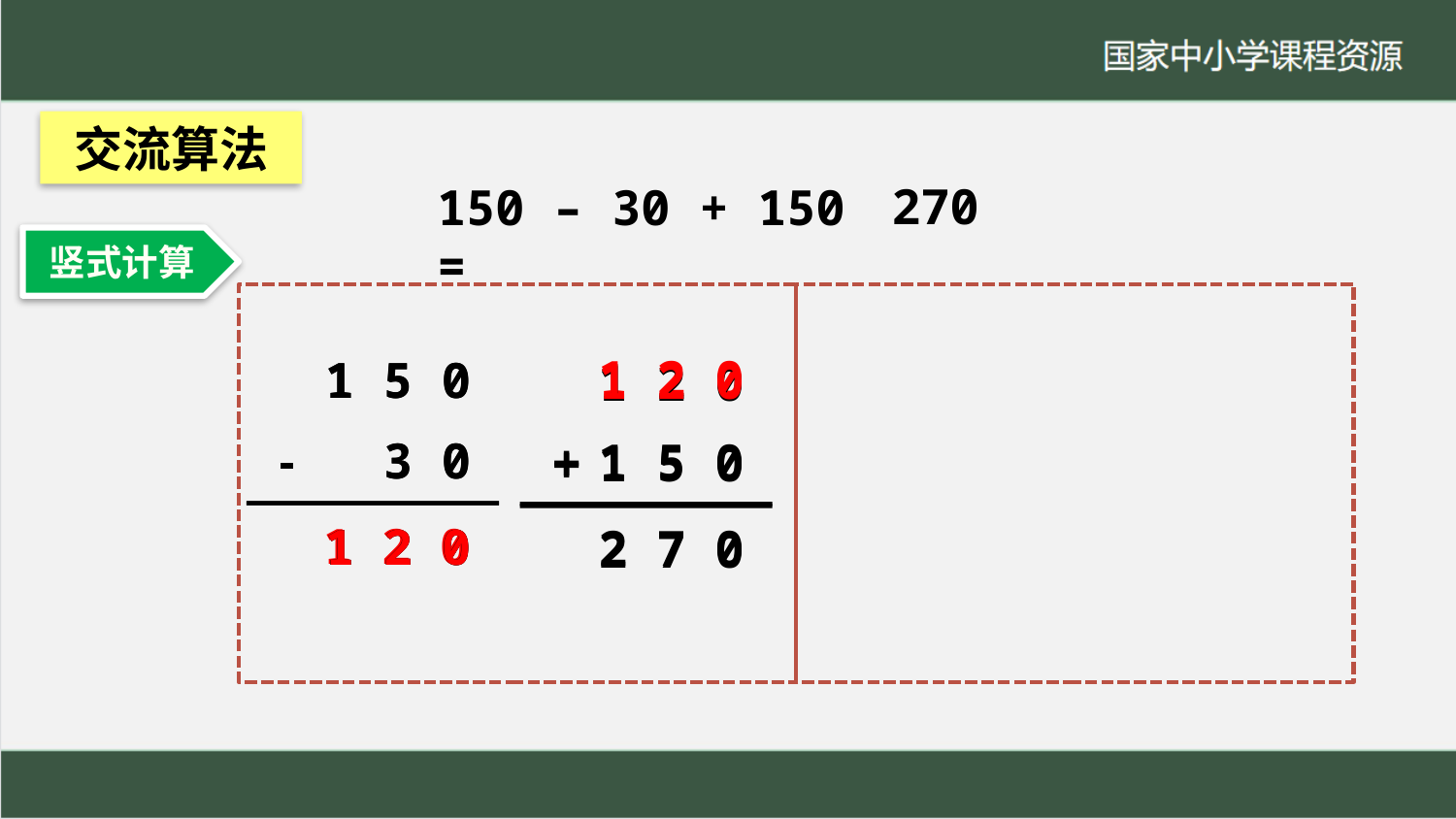

交流算法
270
150 – 30 + 150 =
竖式计算

1 2 0
1 2 0
+
1 5 0

2 7 0
1 5 0
-
  3 0

1 2 0
1 2 0
1 5 0
-
  3 0

1 2 0
1 2 0
1 2 0
1 2 0
+
1 5 0

2 7 0